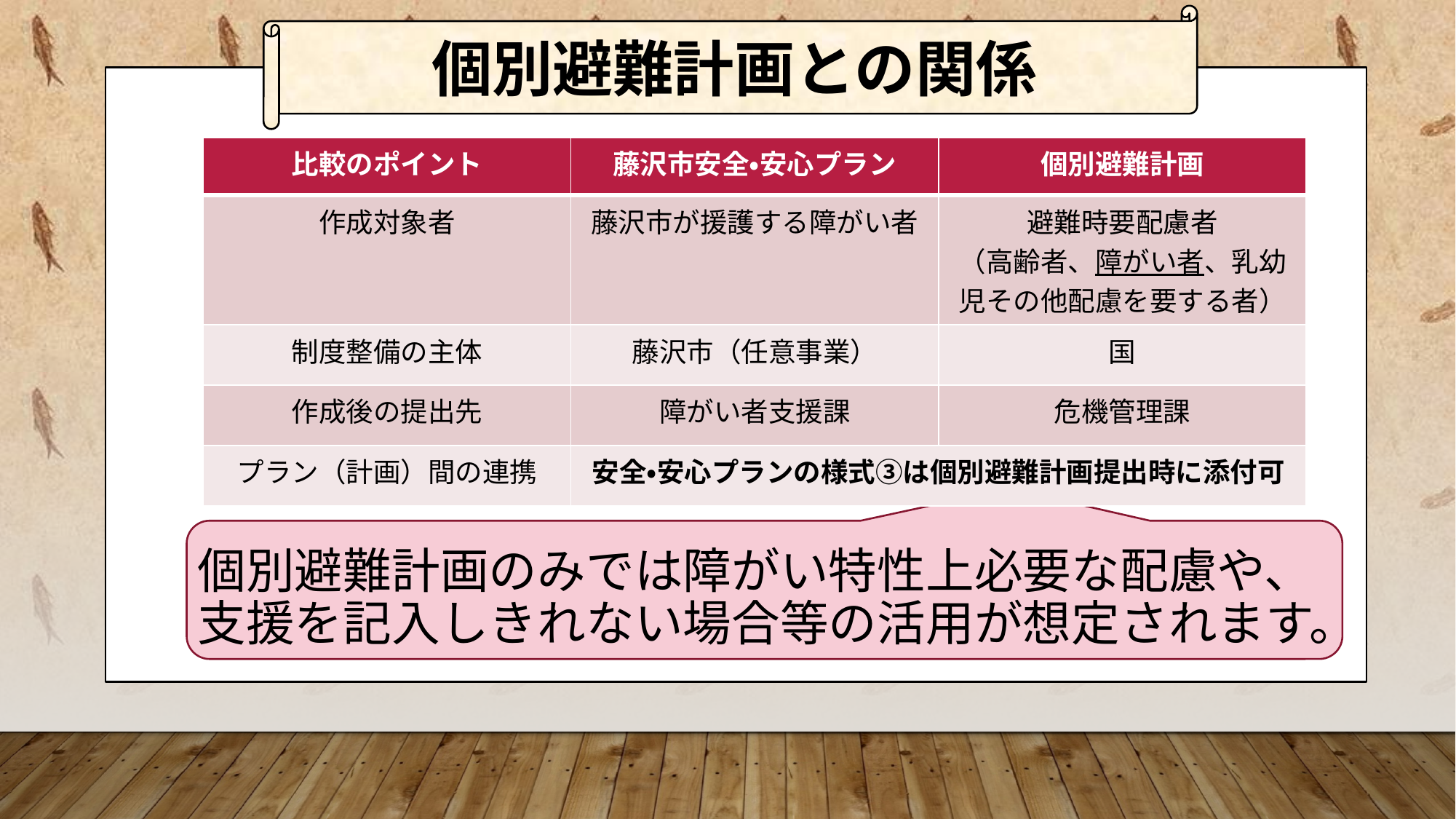

個別避難計画との関係

#

個別避難計画のみでは障がい特性上必要な配慮や、支援を記入しきれない場合等の活用が想定されます。
| 比較のポイント | 藤沢市安全・安心プラン | 個別避難計画 |
| --- | --- | --- |
| 作成対象者 | 藤沢市が援護する障がい者 | 避難時要配慮者 （高齢者、障がい者、乳幼児その他配慮を要する者） |
| 制度整備の主体 | 藤沢市（任意事業） | 国 |
| 作成後の提出先 | 障がい者支援課 | 危機管理課 |
| プラン（計画）間の連携 | 安全・安心プランの様式③は個別避難計画提出時に添付可 |  |